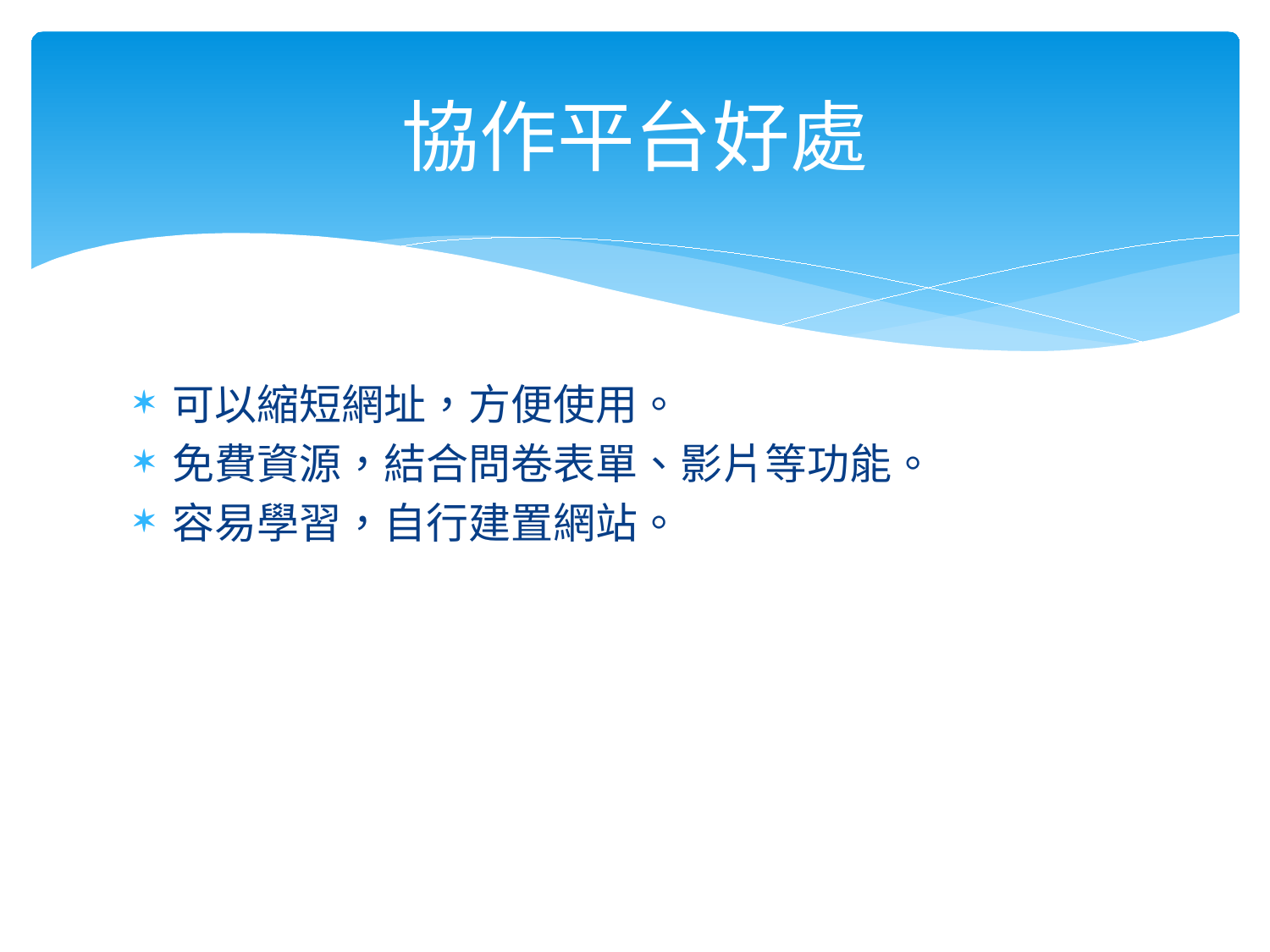

# 協作平台好處
可以縮短網址，方便使用。
免費資源，結合問卷表單、影片等功能。
容易學習，自行建置網站。